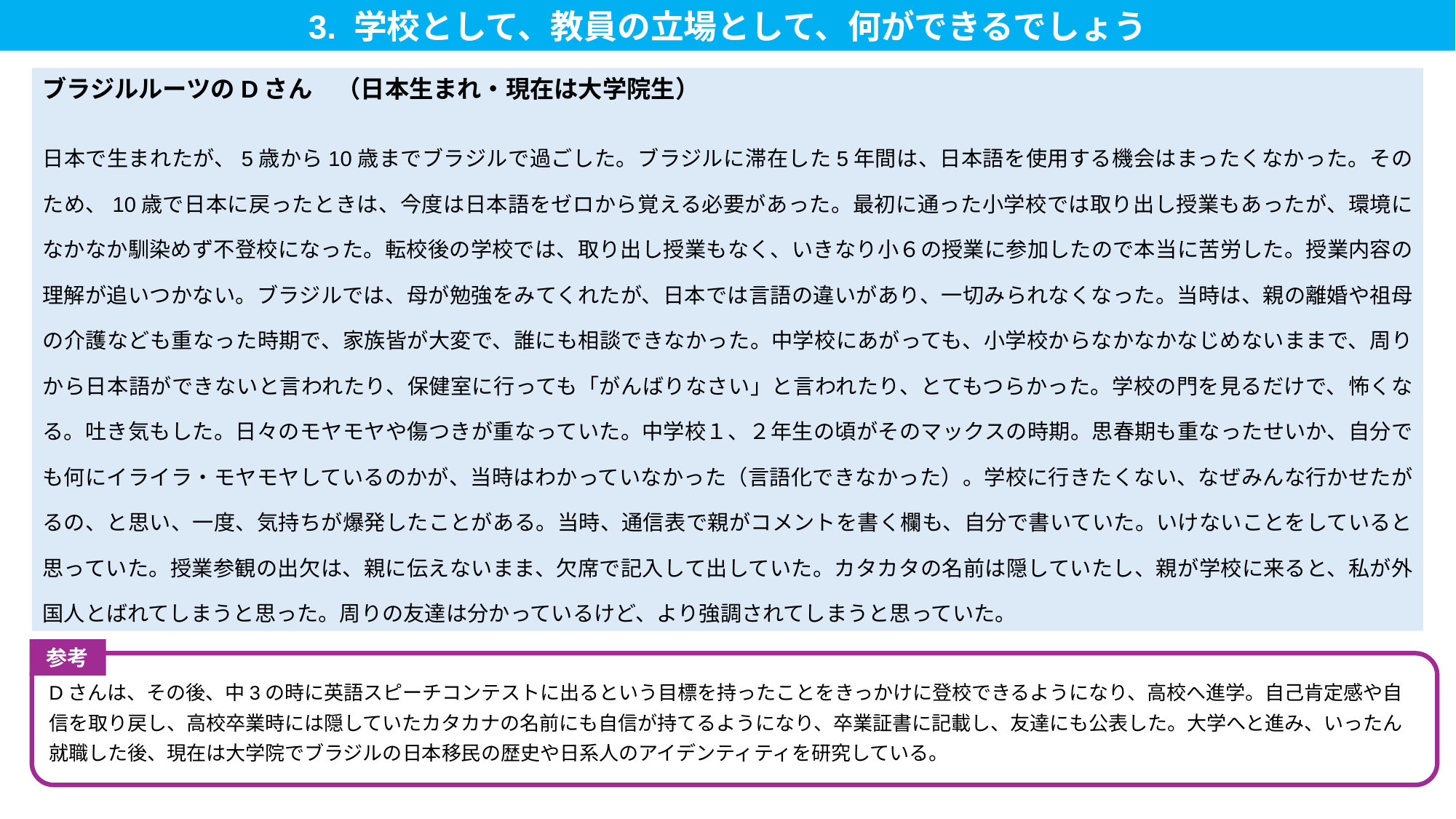

3. 学校として、教員の立場として、何ができるでしょう
ブラジルルーツのDさん　（日本生まれ・現在は大学院生）

日本で生まれたが、5歳から10歳までブラジルで過ごした。ブラジルに滞在した5年間は、日本語を使用する機会はまったくなかった。そのため、10歳で日本に戻ったときは、今度は日本語をゼロから覚える必要があった。最初に通った小学校では取り出し授業もあったが、環境になかなか馴染めず不登校になった。転校後の学校では、取り出し授業もなく、いきなり小６の授業に参加したので本当に苦労した。授業内容の理解が追いつかない。ブラジルでは、母が勉強をみてくれたが、日本では言語の違いがあり、一切みられなくなった。当時は、親の離婚や祖母の介護なども重なった時期で、家族皆が大変で、誰にも相談できなかった。中学校にあがっても、小学校からなかなかなじめないままで、周りから日本語ができないと言われたり、保健室に行っても「がんばりなさい」と言われたり、とてもつらかった。学校の門を見るだけで、怖くなる。吐き気もした。日々のモヤモヤや傷つきが重なっていた。中学校１、２年生の頃がそのマックスの時期。思春期も重なったせいか、自分でも何にイライラ・モヤモヤしているのかが、当時はわかっていなかった（言語化できなかった）。学校に行きたくない、なぜみんな行かせたがるの、と思い、一度、気持ちが爆発したことがある。当時、通信表で親がコメントを書く欄も、自分で書いていた。いけないことをしていると思っていた。授業参観の出欠は、親に伝えないまま、欠席で記入して出していた。カタカタの名前は隠していたし、親が学校に来ると、私が外国人とばれてしまうと思った。周りの友達は分かっているけど、より強調されてしまうと思っていた。
参考
Dさんは、その後、中3の時に英語スピーチコンテストに出るという目標を持ったことをきっかけに登校できるようになり、高校へ進学。自己肯定感や自信を取り戻し、高校卒業時には隠していたカタカナの名前にも自信が持てるようになり、卒業証書に記載し、友達にも公表した。大学へと進み、いったん就職した後、現在は大学院でブラジルの日本移民の歴史や日系人のアイデンティティを研究している。